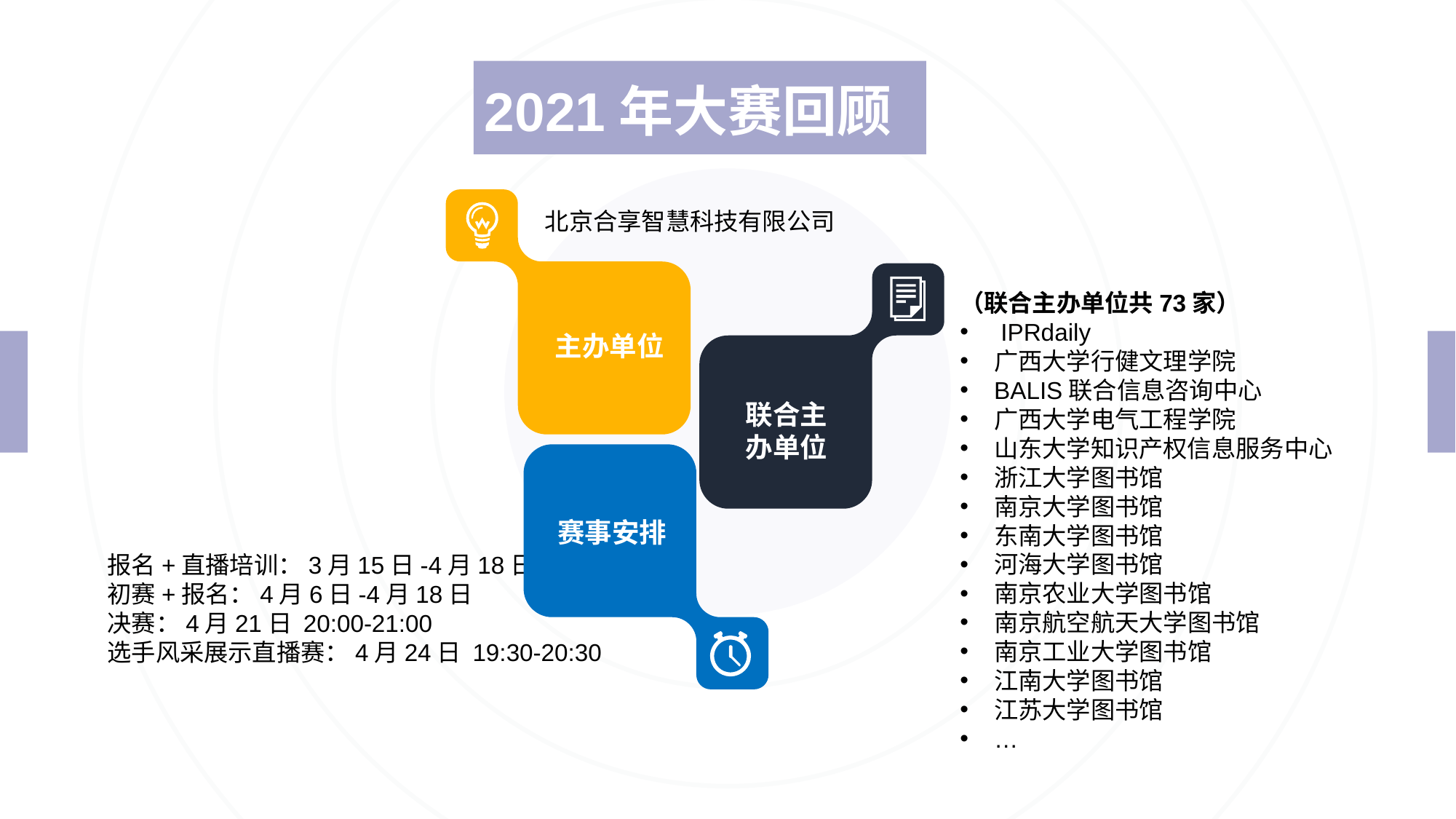

2021年大赛回顾

北京合享智慧科技有限公司

组织单位
（联合主办单位共73家）
 IPRdaily
广西大学行健文理学院
BALIS联合信息咨询中心
广西大学电气工程学院
山东大学知识产权信息服务中心
浙江大学图书馆
南京大学图书馆
东南大学图书馆
河海大学图书馆
南京农业大学图书馆
南京航空航天大学图书馆
南京工业大学图书馆
江南大学图书馆
江苏大学图书馆
…
主办单位
联合主办单位

大赛时间
赛事安排
报名+直播培训：3月15日-4月18日
初赛+报名：4月6日-4月18日
决赛：4月21日 20:00-21:00
选手风采展示直播赛：4月24日 19:30-20:30